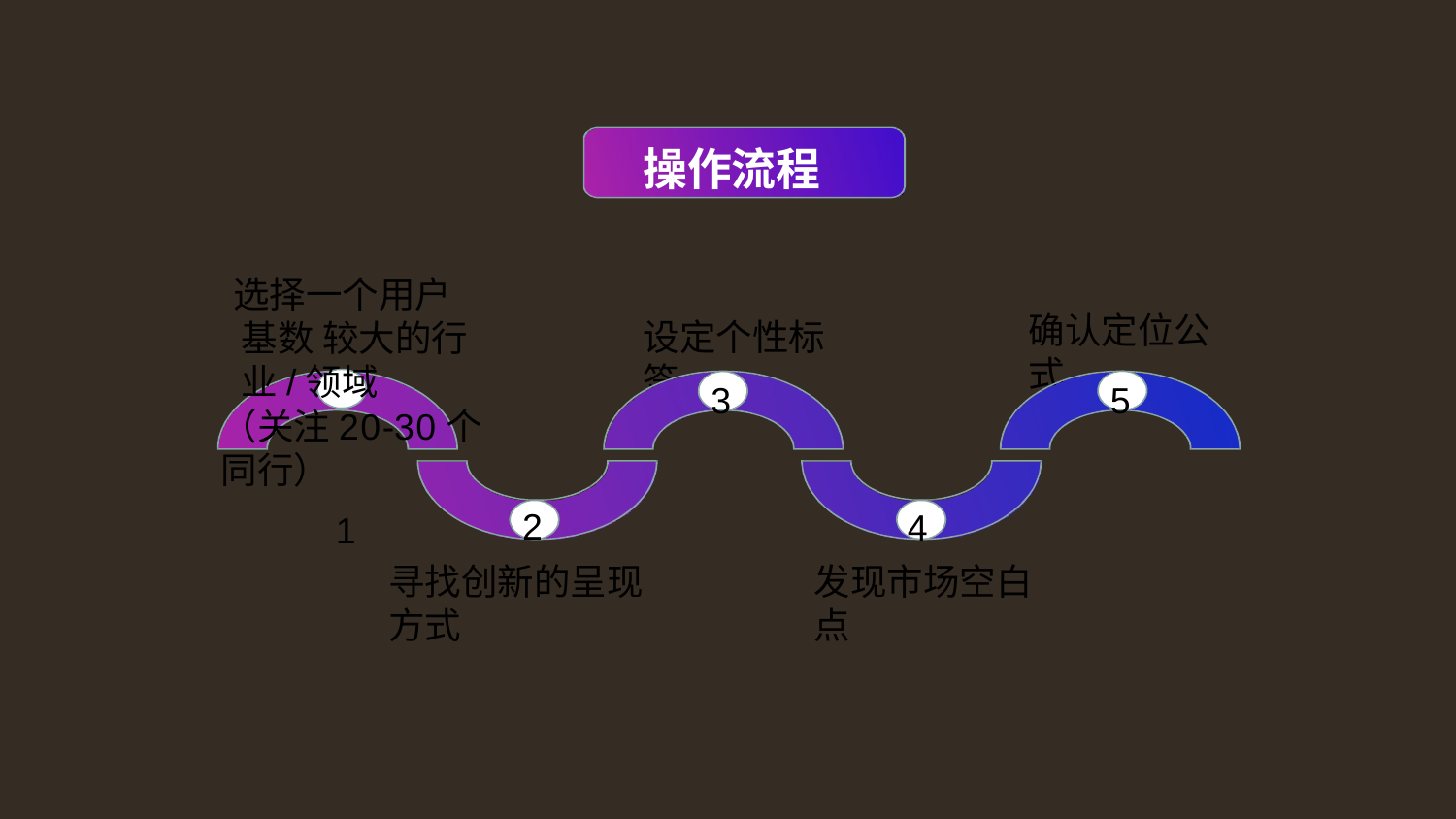

# 操作流程
选择一个用户基数 较大的行业/领域
（关注20-30个同行）
1
确认定位公式
设定个性标签

3
5

2
4
寻找创新的呈现方式
发现市场空白点